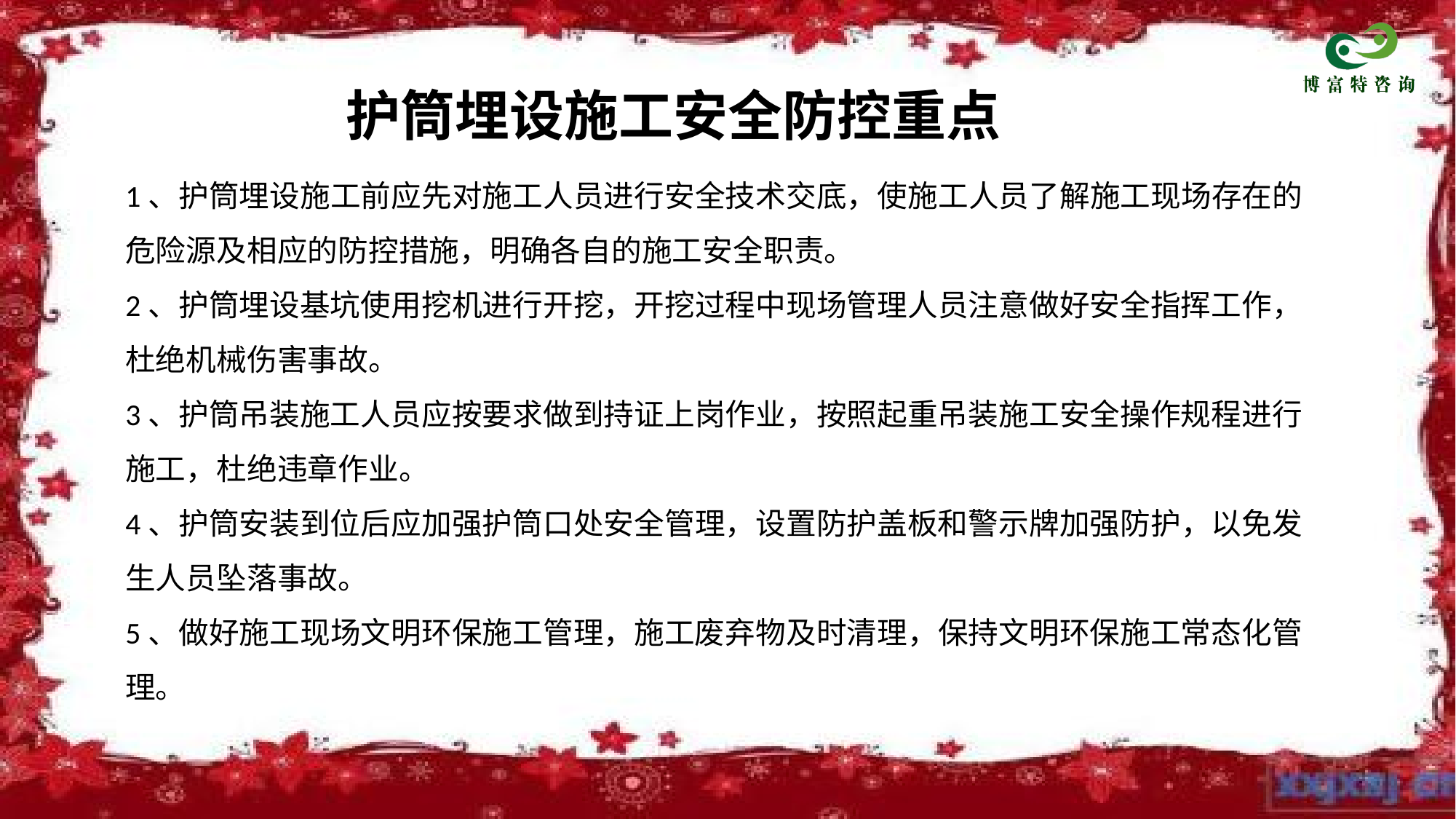

护筒埋设施工安全防控重点
1、护筒埋设施工前应先对施工人员进行安全技术交底，使施工人员了解施工现场存在的危险源及相应的防控措施，明确各自的施工安全职责。
2、护筒埋设基坑使用挖机进行开挖，开挖过程中现场管理人员注意做好安全指挥工作，杜绝机械伤害事故。
3、护筒吊装施工人员应按要求做到持证上岗作业，按照起重吊装施工安全操作规程进行施工，杜绝违章作业。
4、护筒安装到位后应加强护筒口处安全管理，设置防护盖板和警示牌加强防护，以免发生人员坠落事故。
5、做好施工现场文明环保施工管理，施工废弃物及时清理，保持文明环保施工常态化管理。